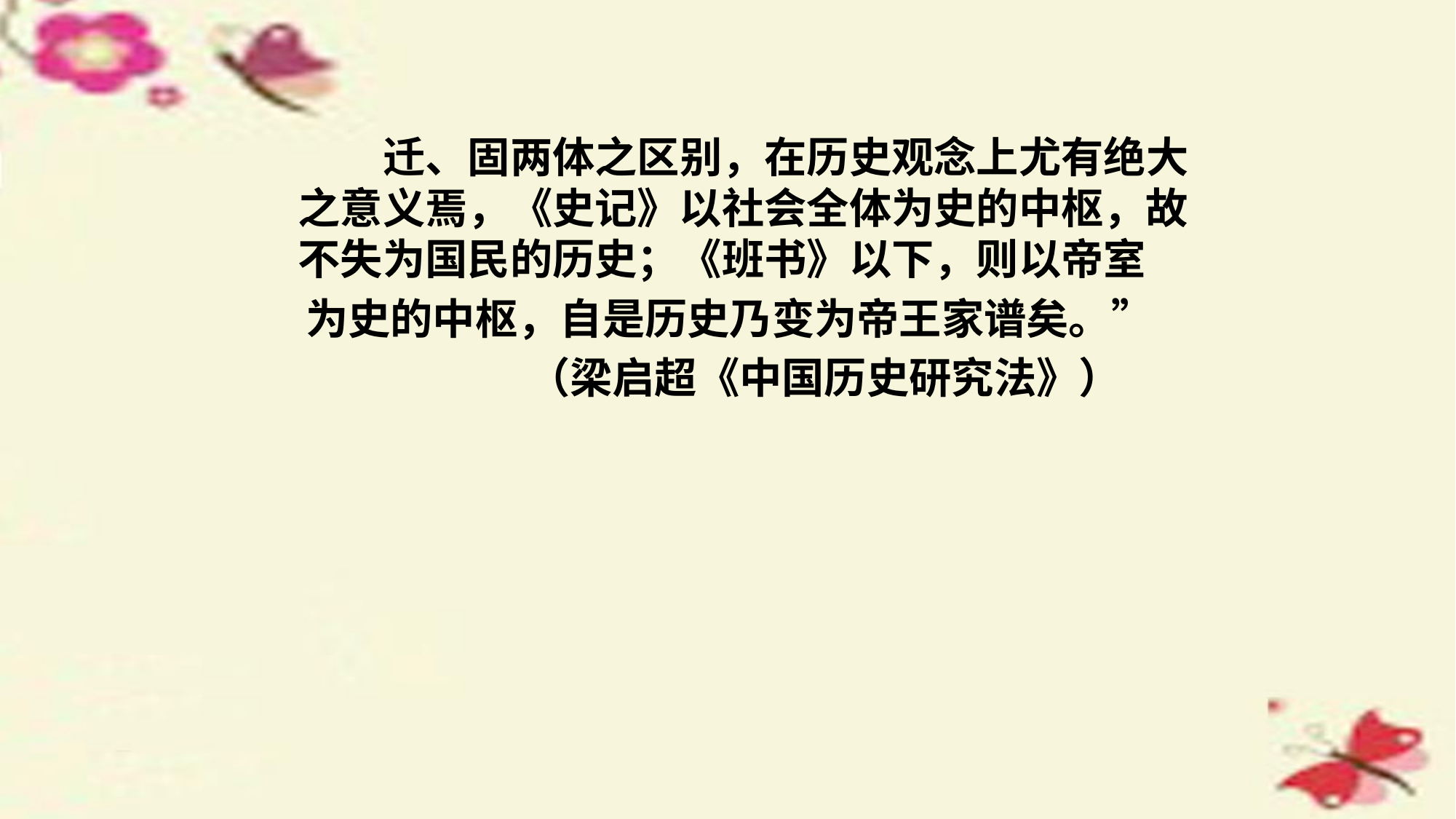

迁、固两体之区别，在历史观念上尤有绝大 之意义焉，《史记》以社会全体为史的中枢，故不失为国民的历史；《班书》以下，则以帝室
    为史的中枢，自是历史乃变为帝王家谱矣。”
                           （梁启超《中国历史研究法》）